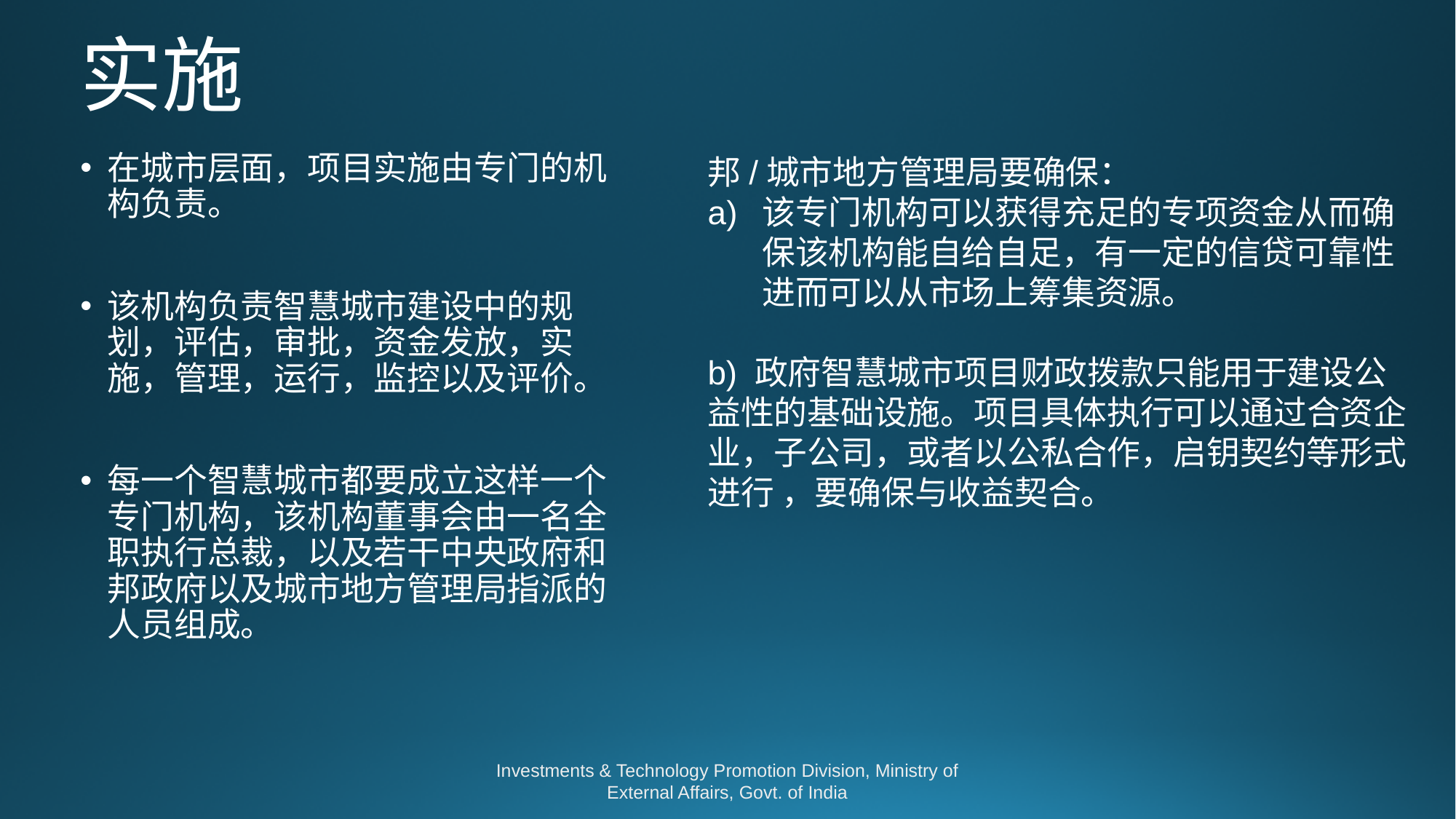

# 实施
在城市层面，项目实施由专门的机构负责。

该机构负责智慧城市建设中的规划，评估，审批，资金发放，实施，管理，运行，监控以及评价。

每一个智慧城市都要成立这样一个专门机构，该机构董事会由一名全职执行总裁，以及若干中央政府和邦政府以及城市地方管理局指派的人员组成。

邦/城市地方管理局要确保：
该专门机构可以获得充足的专项资金从而确保该机构能自给自足，有一定的信贷可靠性进而可以从市场上筹集资源。

b) 政府智慧城市项目财政拨款只能用于建设公益性的基础设施。项目具体执行可以通过合资企业，子公司，或者以公私合作，启钥契约等形式进行 ，要确保与收益契合。
Investments & Technology Promotion Division, Ministry of External Affairs, Govt. of India